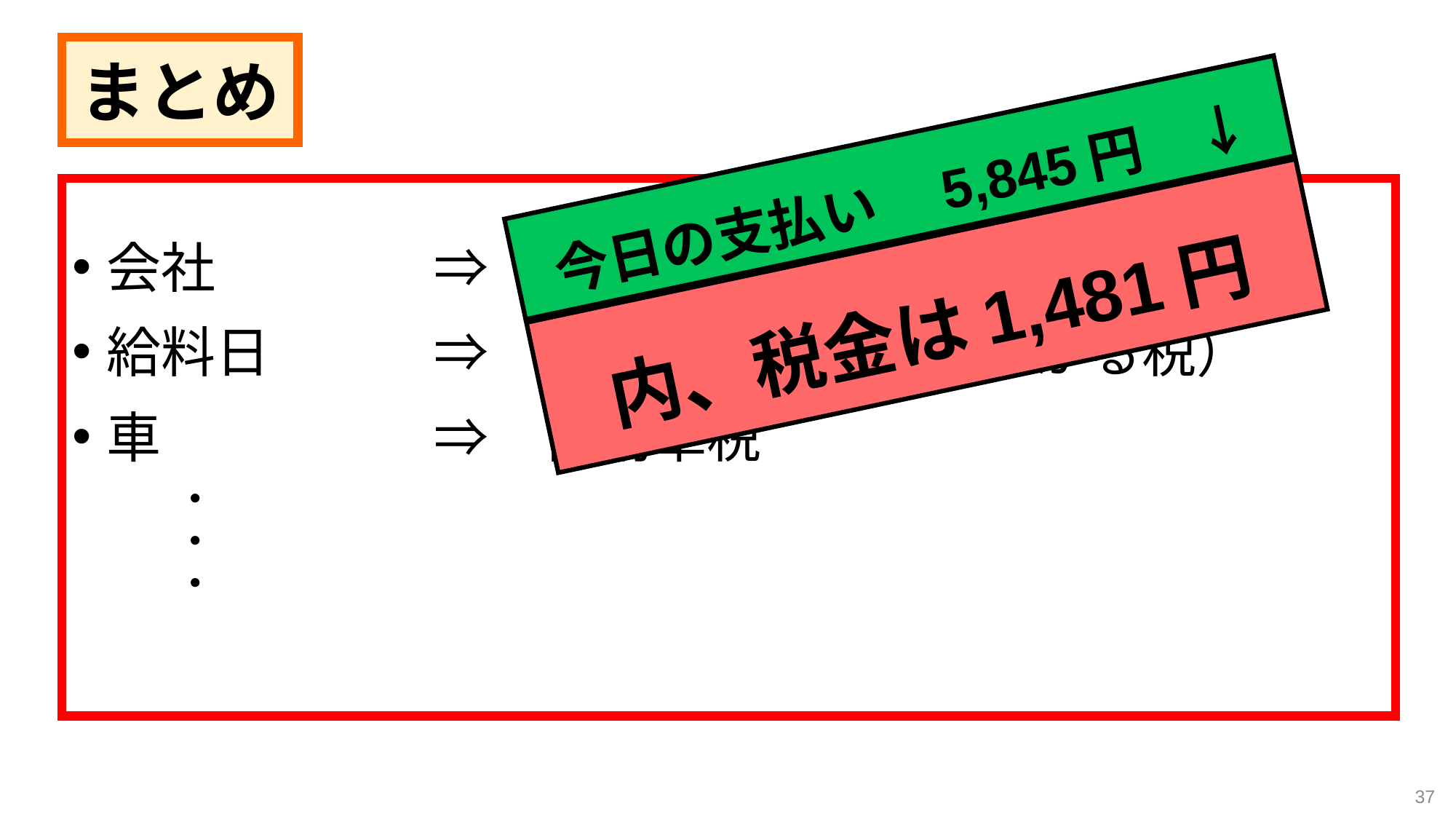

まとめ
今日の支払い　5,845円　↓

会社		⇒	法人税
給料日		⇒	所得税（もうけにかかる税）
車			⇒	自動車税
内、税金は1,481円
・・・
37